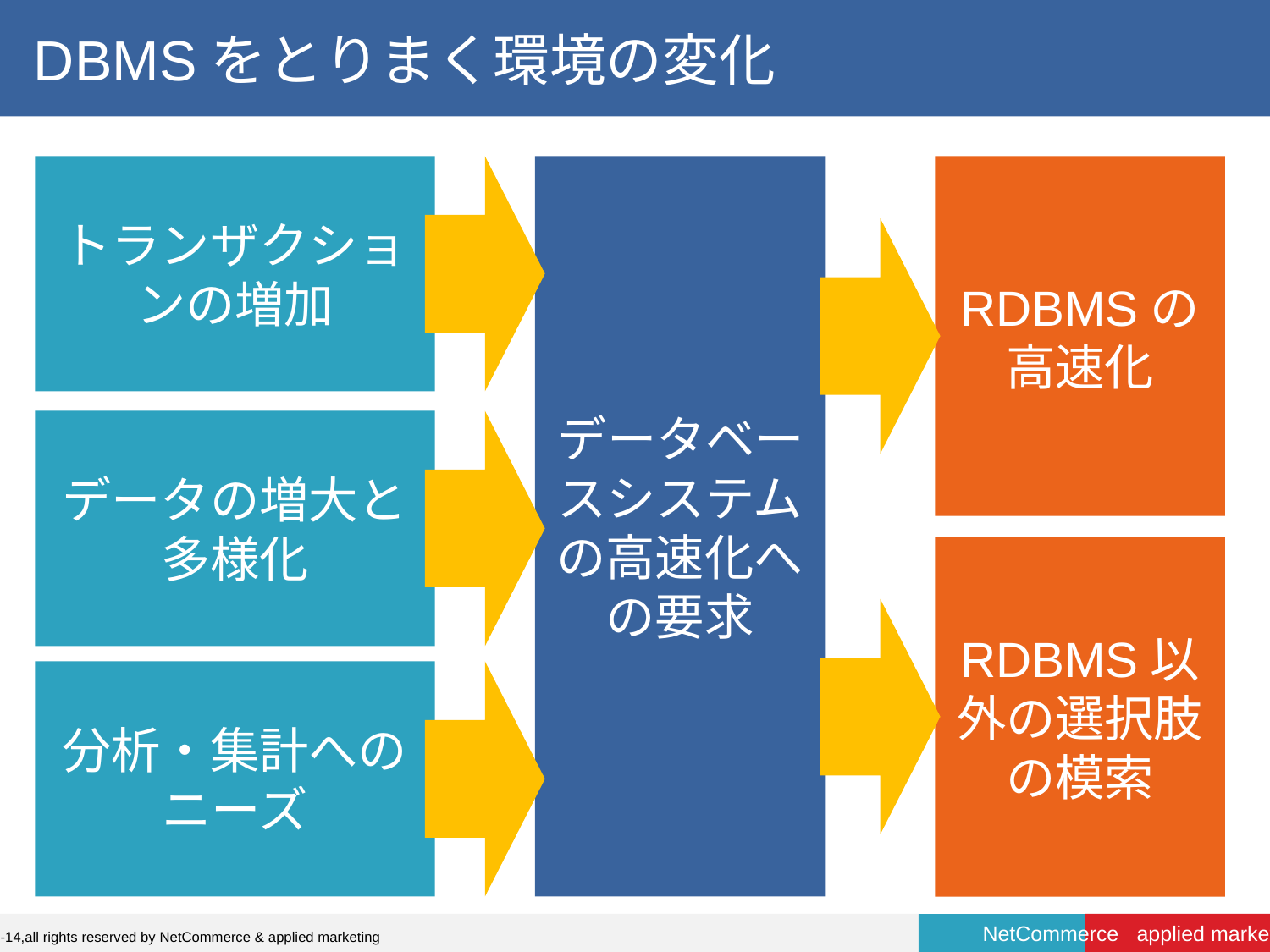

# DBMSをとりまく環境の変化
トランザクションの増加

RDBMSの高速化
データベースシステムの高速化への要求

データの増大と多様化

RDBMS以外の選択肢の模索

分析・集計へのニーズ